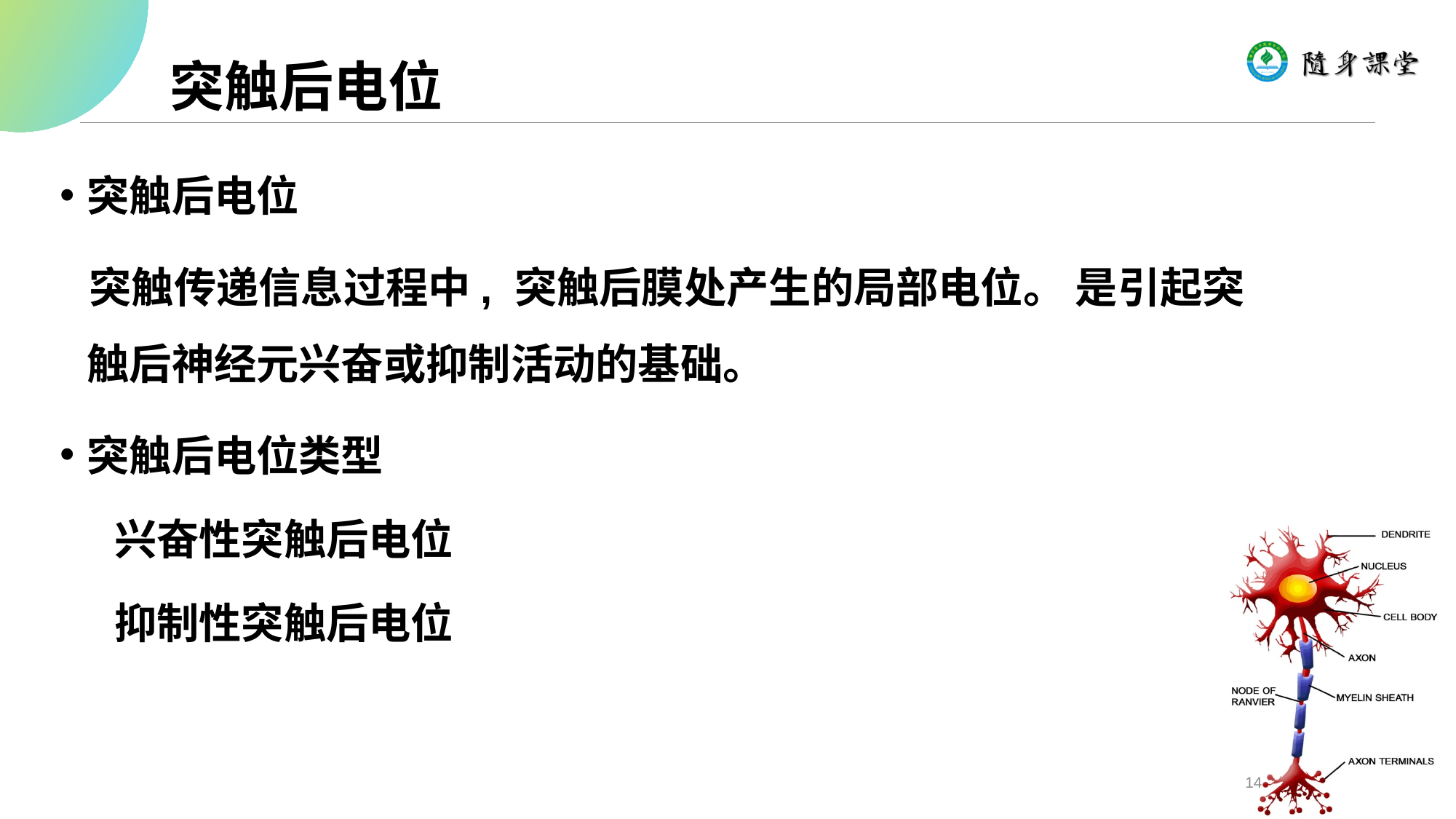

突触后电位
突触后电位
  突触传递信息过程中, 突触后膜处产生的局部电位。 是引起突触后神经元兴奋或抑制活动的基础。
突触后电位类型
兴奋性突触后电位
抑制性突触后电位

14